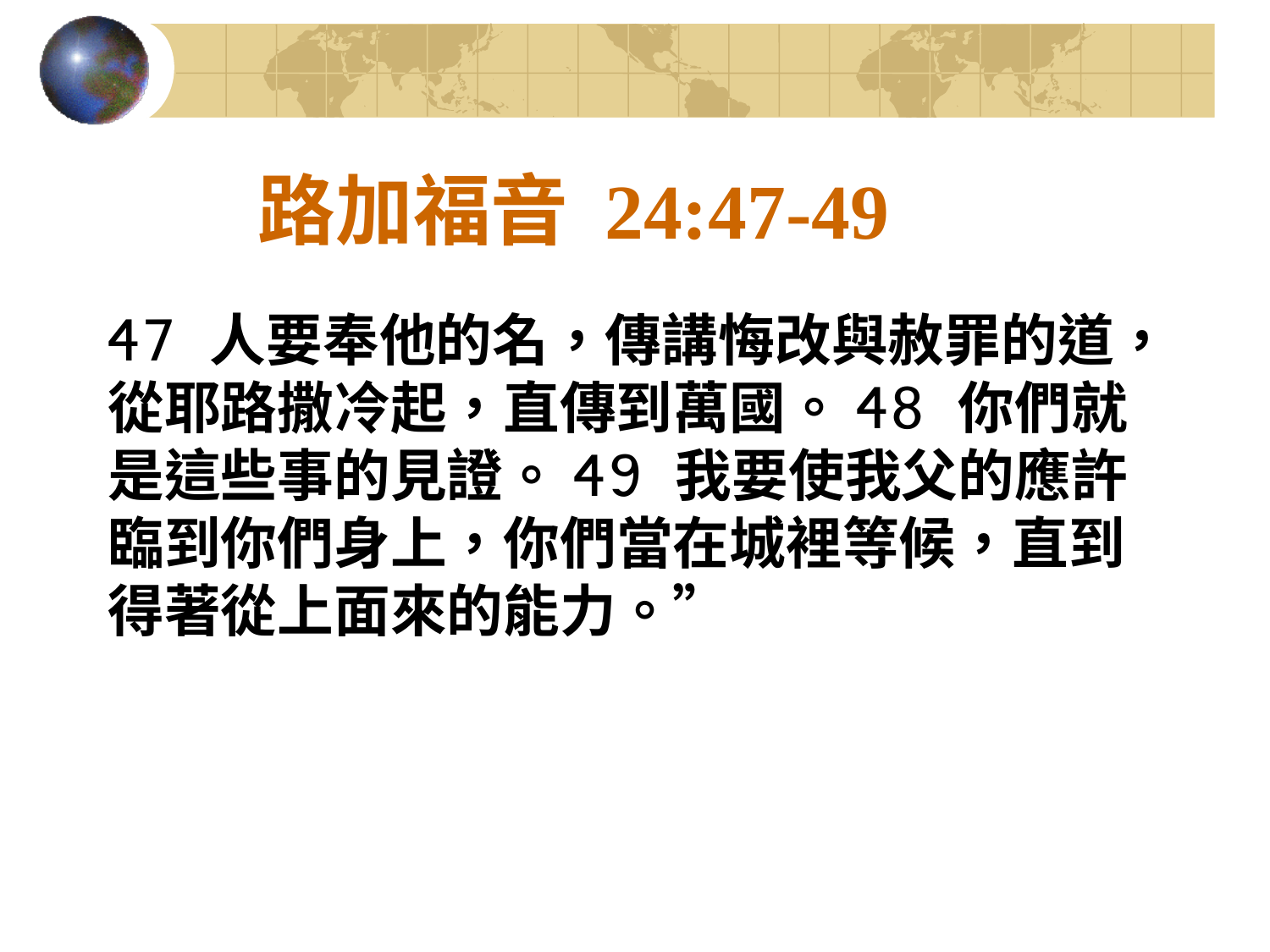

# 路加福音 24:47-49
47 人要奉他的名，傳講悔改與赦罪的道，從耶路撒冷起，直傳到萬國。48 你們就是這些事的見證。49 我要使我父的應許臨到你們身上，你們當在城裡等候，直到得著從上面來的能力。”